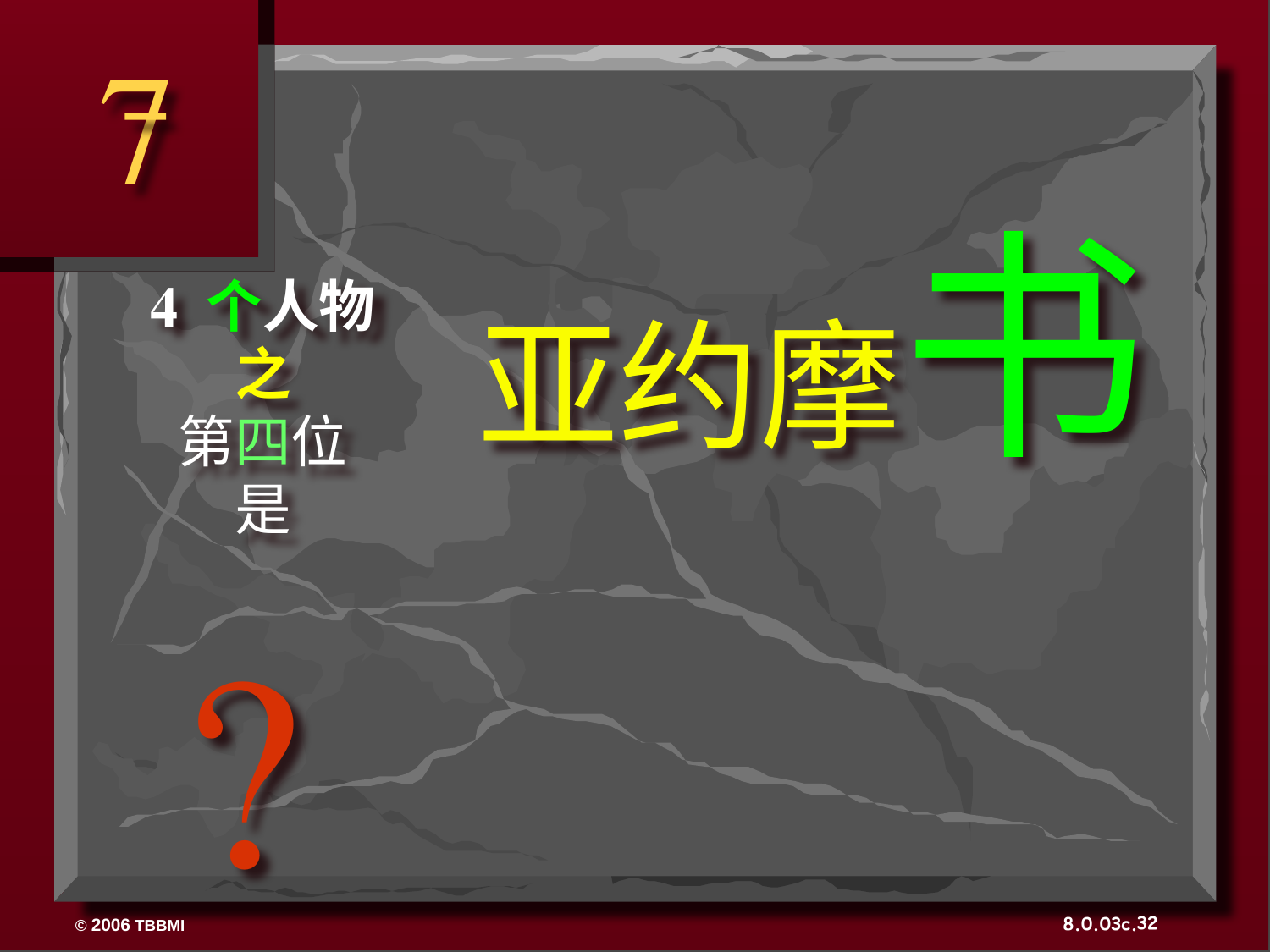

7

亚约摩书
?
4 个人物
之
第四位
是

32